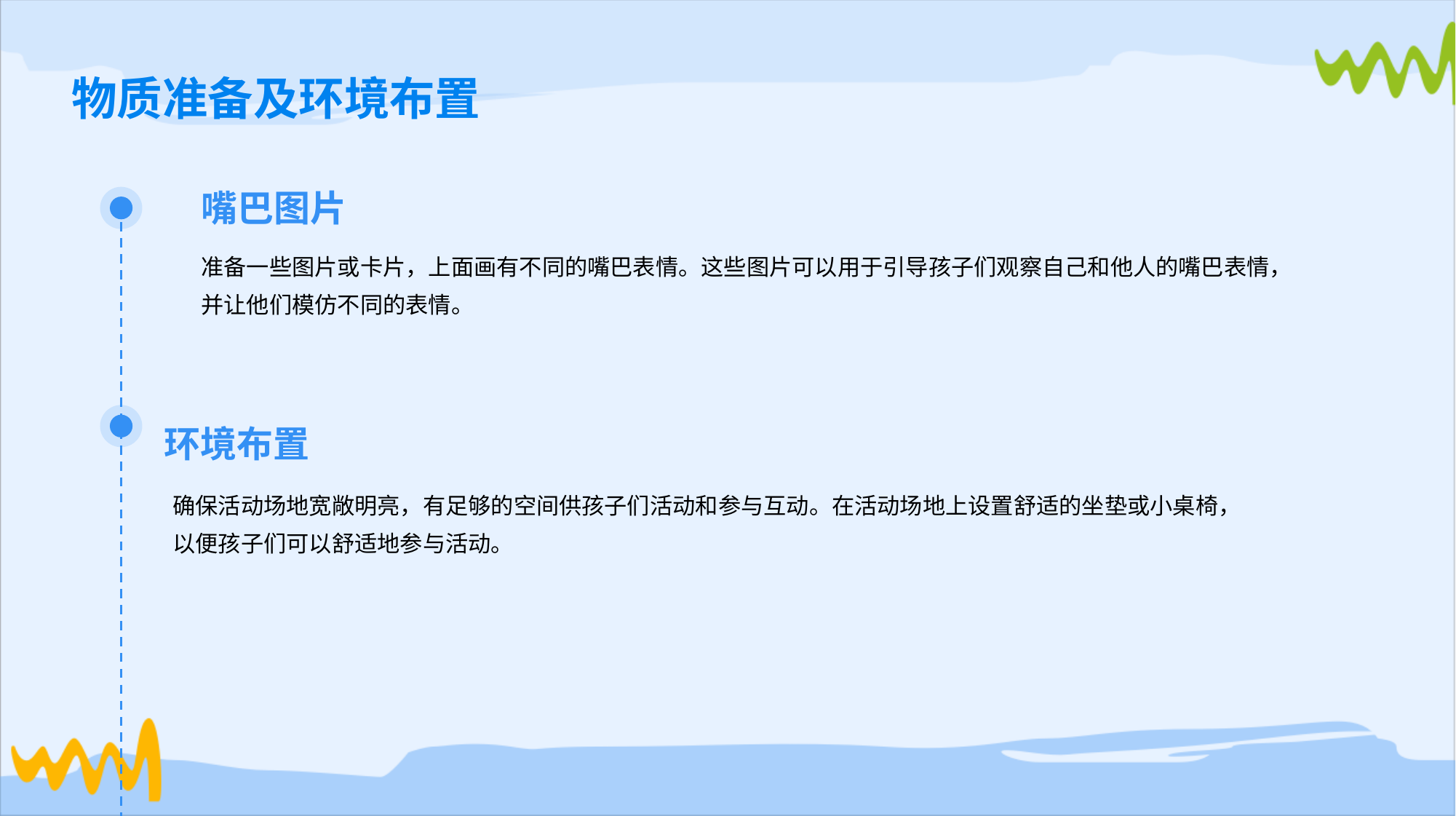

物质准备及环境布置
嘴巴图片

准备一些图片或卡片，上面画有不同的嘴巴表情。这些图片可以用于引导孩子们观察自己和他人的嘴巴表情，并让他们模仿不同的表情。
环境布置

确保活动场地宽敞明亮，有足够的空间供孩子们活动和参与互动。在活动场地上设置舒适的坐垫或小桌椅，以便孩子们可以舒适地参与活动。